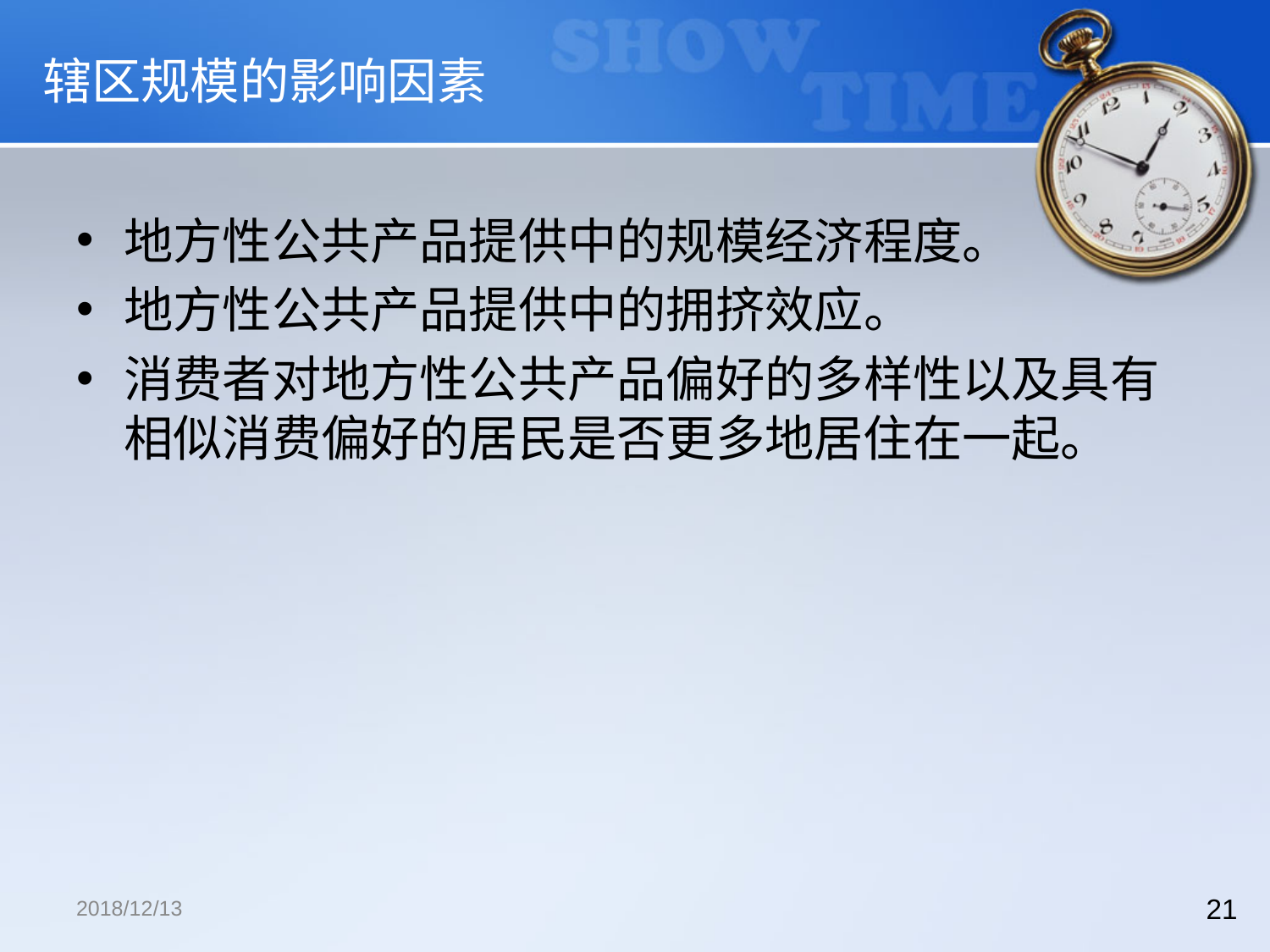

# 辖区规模的影响因素
地方性公共产品提供中的规模经济程度。
地方性公共产品提供中的拥挤效应。
消费者对地方性公共产品偏好的多样性以及具有相似消费偏好的居民是否更多地居住在一起。
2018/12/13
21